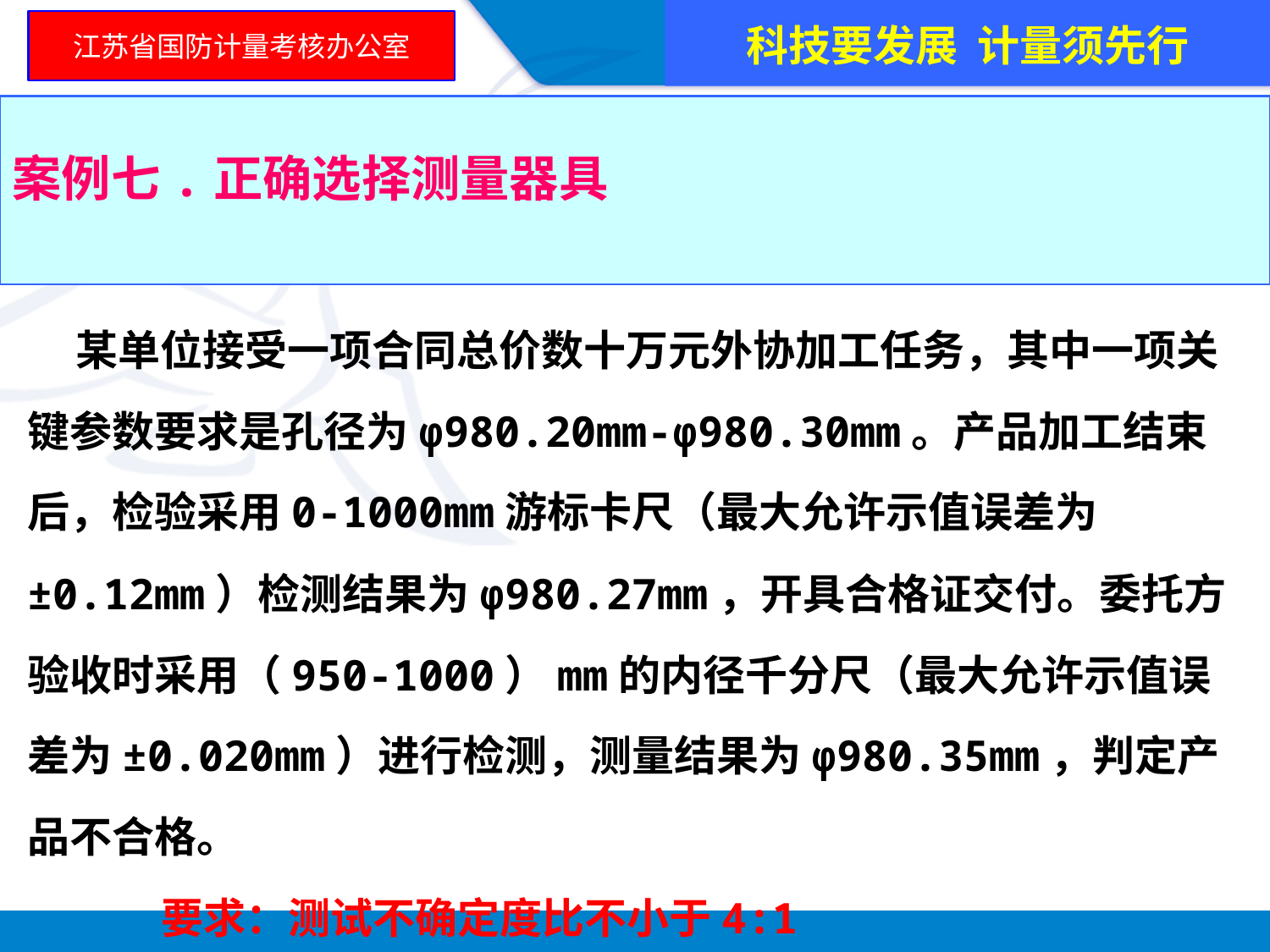

科技要发展  计量须先行
江苏省国防计量考核办公室

案例七.正确选择测量器具

    某单位接受一项合同总价数十万元外协加工任务，其中一项关键参数要求是孔径为φ980.20mm-φ980.30mm。产品加工结束后，检验采用0-1000mm游标卡尺（最大允许示值误差为±0.12mm）检测结果为φ980.27mm，开具合格证交付。委托方验收时采用（950-1000）mm的内径千分尺（最大允许示值误差为±0.020mm）进行检测，测量结果为φ980.35mm，判定产品不合格。
             要求：测试不确定度比不小于4:1